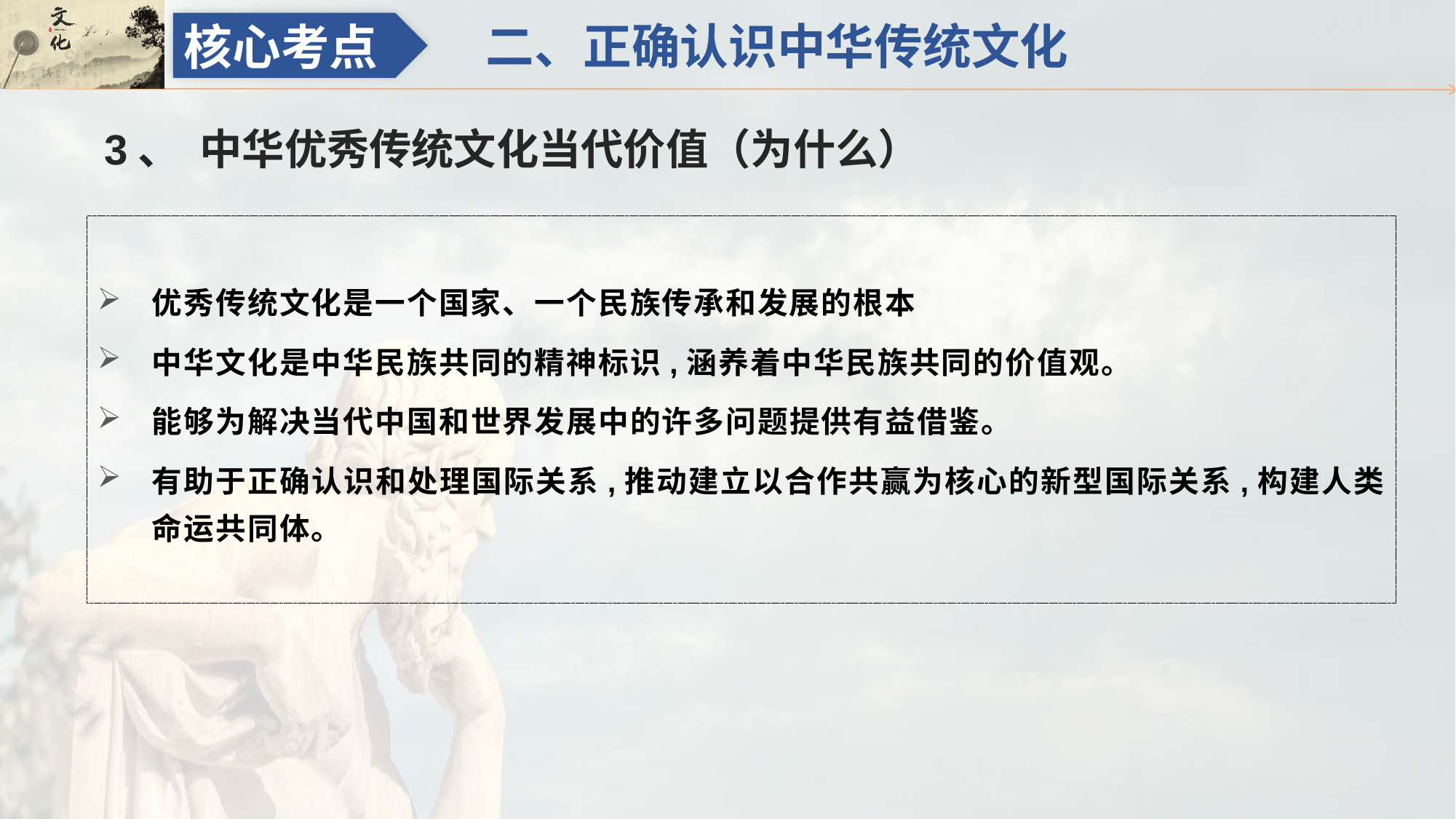

二、正确认识中华传统文化
核心考点
3、  中华优秀传统文化当代价值（为什么）
优秀传统文化是一个国家、一个民族传承和发展的根本
中华文化是中华民族共同的精神标识,涵养着中华民族共同的价值观。
能够为解决当代中国和世界发展中的许多问题提供有益借鉴。
有助于正确认识和处理国际关系,推动建立以合作共赢为核心的新型国际关系,构建人类命运共同体。